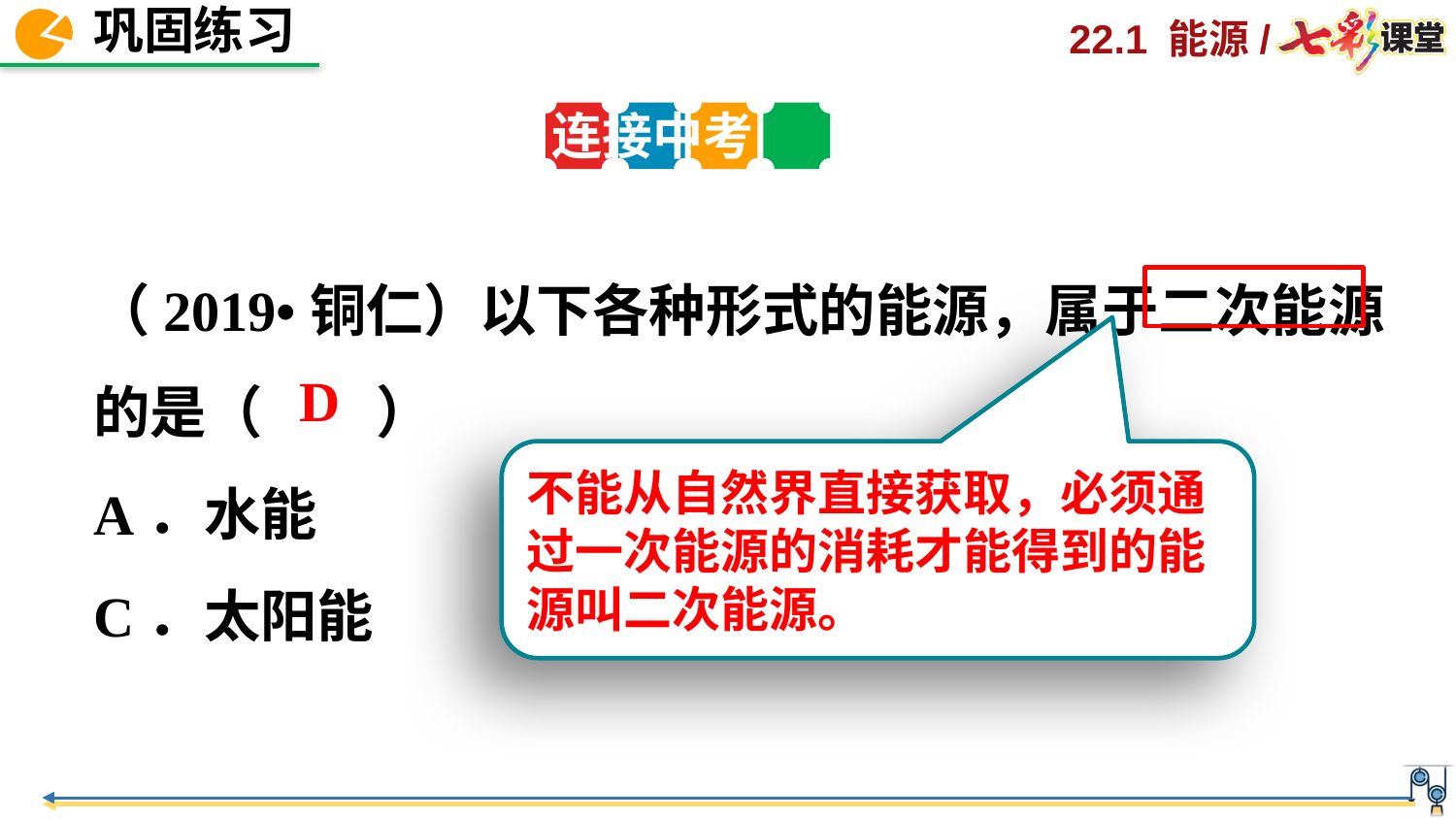

连接中考

（2019•铜仁）以下各种形式的能源，属于二次能源的是（　　）
A．水能                                                B．风能
C．太阳能                                            D．电能

D
不能从自然界直接获取，必须通过一次能源的消耗才能得到的能源叫二次能源。